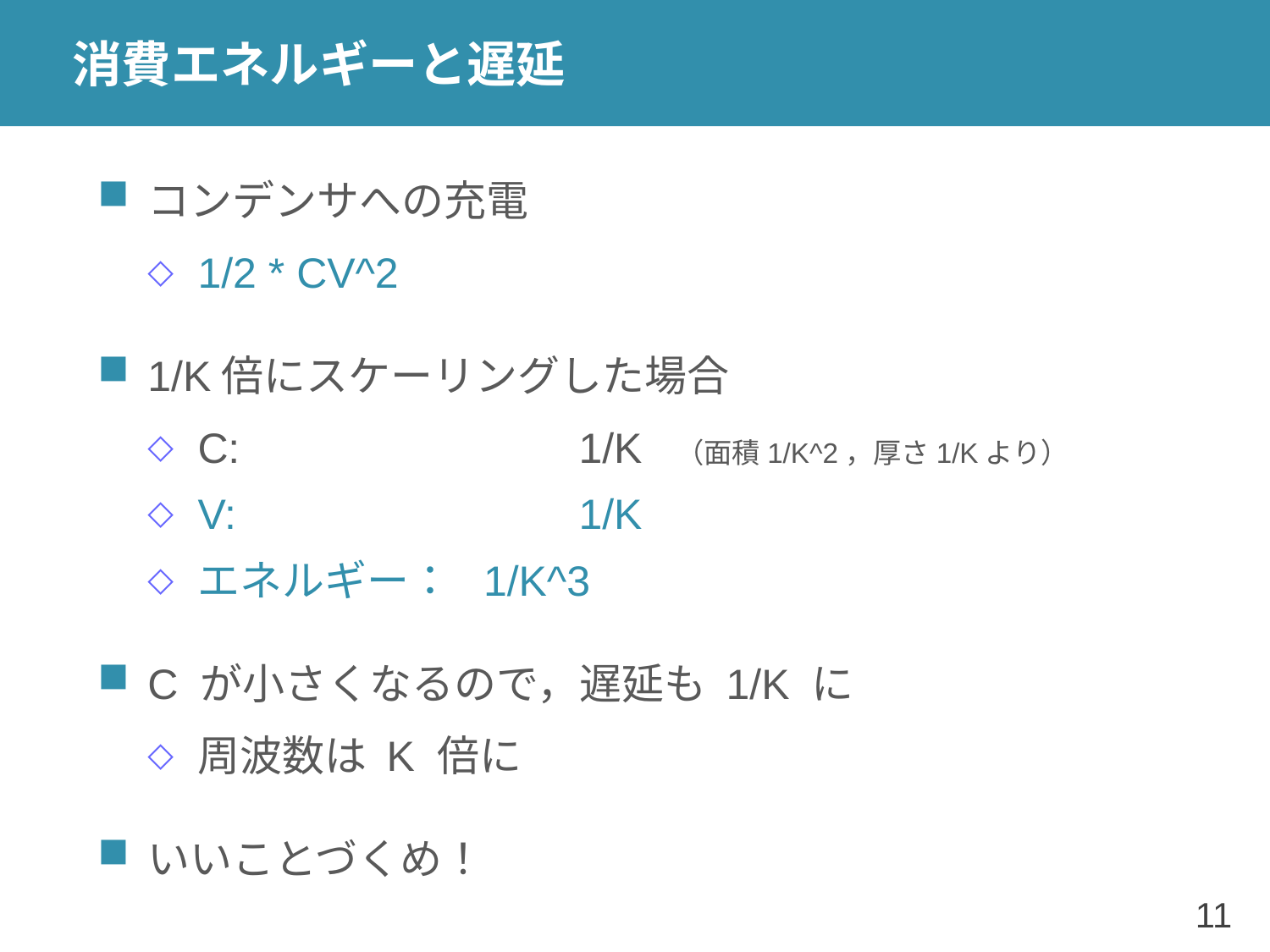

# 消費エネルギーと遅延
コンデンサへの充電
1/2 * CV^2
1/K倍にスケーリングした場合
C: 　		1/K  （面積1/K^2，厚さ1/Kより）
V: 　		1/K
エネルギー：	1/K^3
C が小さくなるので，遅延も 1/K に
周波数は K 倍に
いいことづくめ！